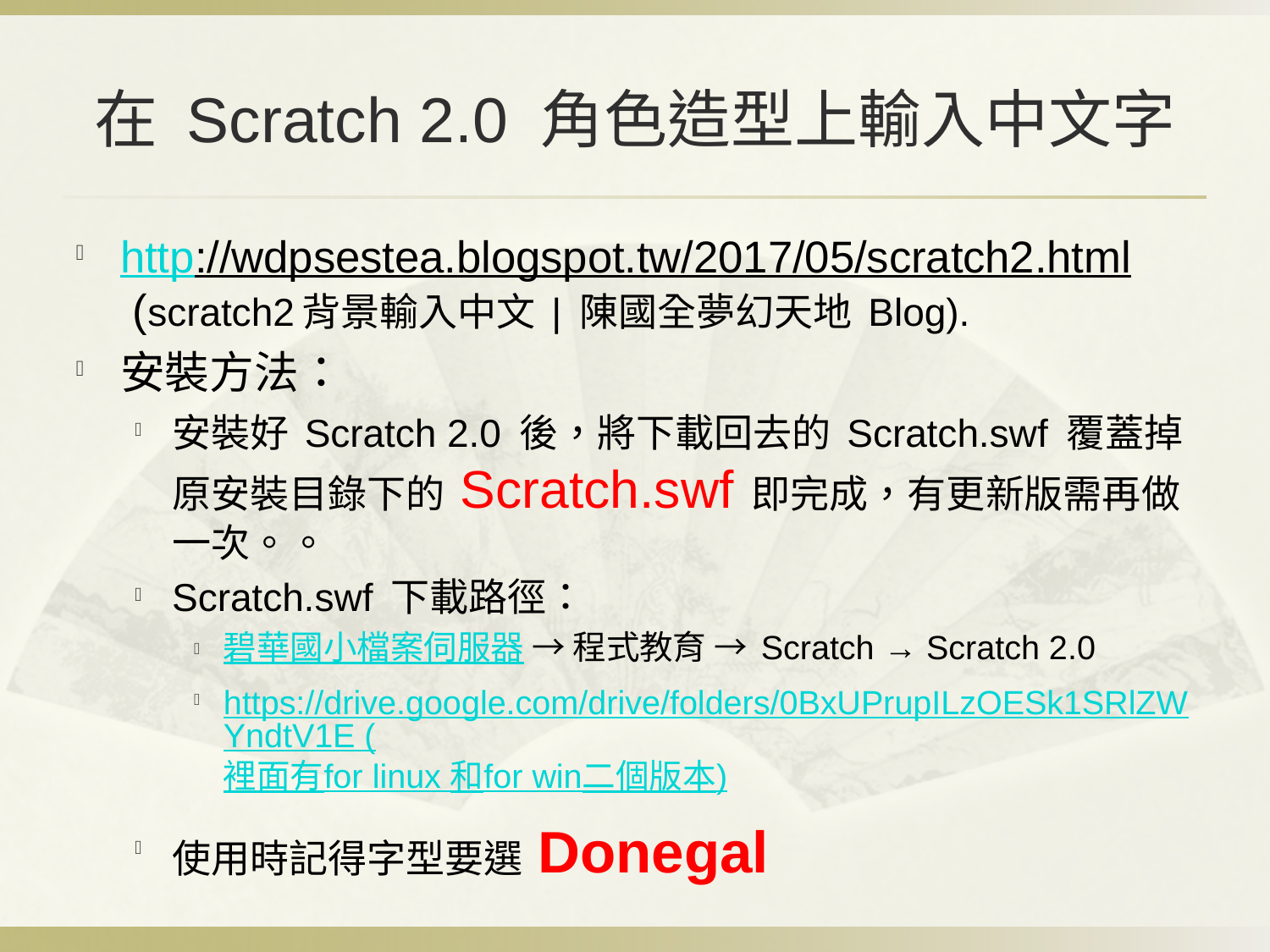

# 在 Scratch 2.0 角色造型上輸入中文字
http://wdpsestea.blogspot.tw/2017/05/scratch2.html (scratch2背景輸入中文 | 陳國全夢幻天地 Blog).
安裝方法：
安裝好 Scratch 2.0 後，將下載回去的 Scratch.swf 覆蓋掉原安裝目錄下的 Scratch.swf 即完成，有更新版需再做一次。。
Scratch.swf 下載路徑：
碧華國小檔案伺服器 → 程式教育 → Scratch → Scratch 2.0
https://drive.google.com/drive/folders/0BxUPrupILzOESk1SRlZWYndtV1E (裡面有for linux 和for win二個版本)
使用時記得字型要選 Donegal